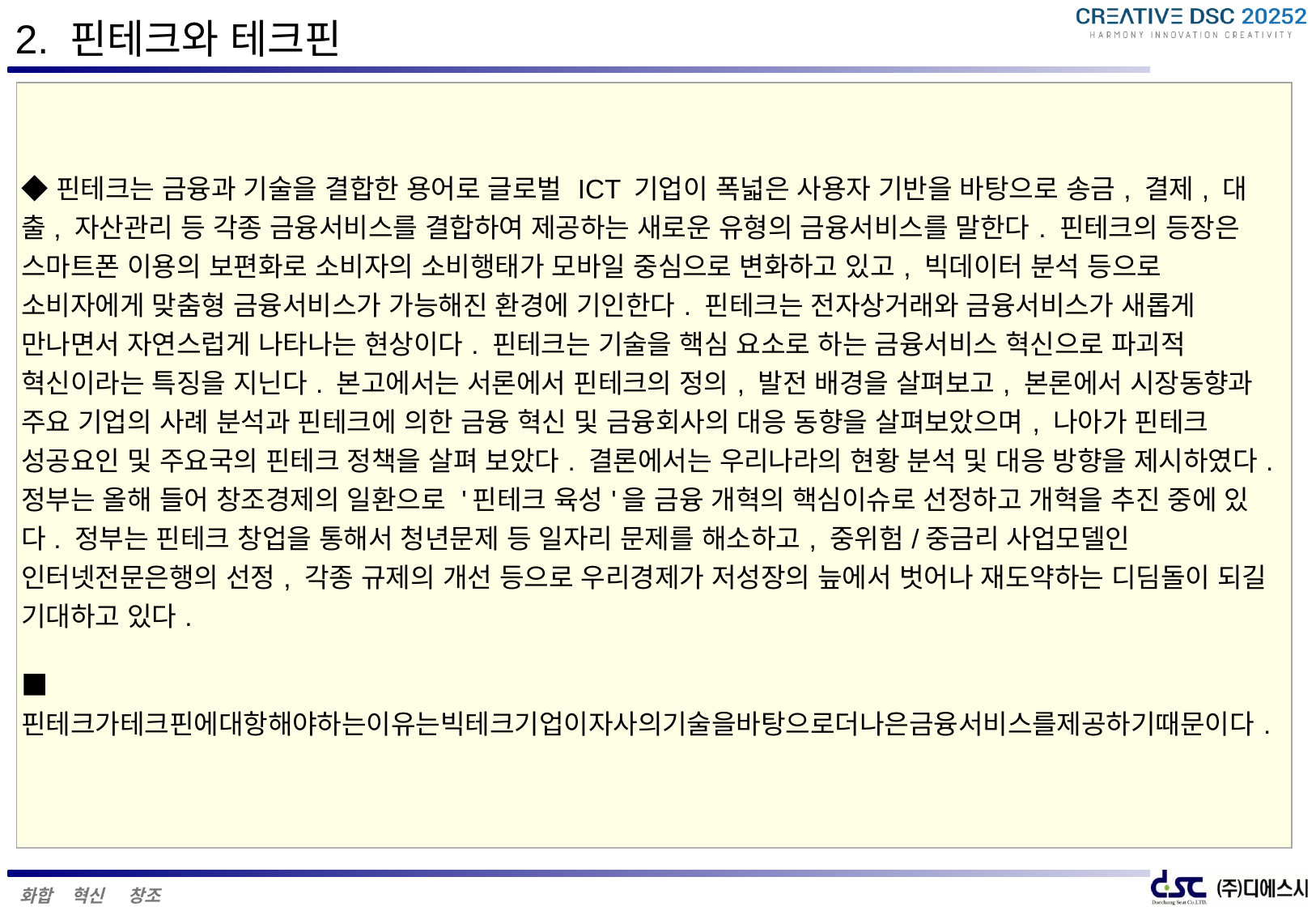

2. 핀테크와 테크핀
| ◆핀테크는 금융과 기술을 결합한 용어로 글로벌 ICT 기업이 폭넓은 사용자 기반을 바탕으로 송금, 결제, 대출, 자산관리 등 각종 금융서비스를 결합하여 제공하는 새로운 유형의 금융서비스를 말한다. 핀테크의 등장은 스마트폰 이용의 보편화로 소비자의 소비행태가 모바일 중심으로 변화하고 있고, 빅데이터 분석 등으로 소비자에게 맞춤형 금융서비스가 가능해진 환경에 기인한다. 핀테크는 전자상거래와 금융서비스가 새롭게 만나면서 자연스럽게 나타나는 현상이다. 핀테크는 기술을 핵심 요소로 하는 금융서비스 혁신으로 파괴적 혁신이라는 특징을 지닌다. 본고에서는 서론에서 핀테크의 정의, 발전 배경을 살펴보고, 본론에서 시장동향과 주요 기업의 사례 분석과 핀테크에 의한 금융 혁신 및 금융회사의 대응 동향을 살펴보았으며, 나아가 핀테크 성공요인 및 주요국의 핀테크 정책을 살펴 보았다. 결론에서는 우리나라의 현황 분석 및 대응 방향을 제시하였다. 정부는 올해 들어 창조경제의 일환으로 '핀테크 육성'을 금융 개혁의 핵심이슈로 선정하고 개혁을 추진 중에 있다. 정부는 핀테크 창업을 통해서 청년문제 등 일자리 문제를 해소하고, 중위험/중금리 사업모델인 인터넷전문은행의 선정, 각종 규제의 개선 등으로 우리경제가 저성장의 늪에서 벗어나 재도약하는 디딤돌이 되길 기대하고 있다.  ■핀테크가테크핀에대항해야하는이유는빅테크기업이자사의기술을바탕으로더나은금융서비스를제공하기때문이다. |
| --- |